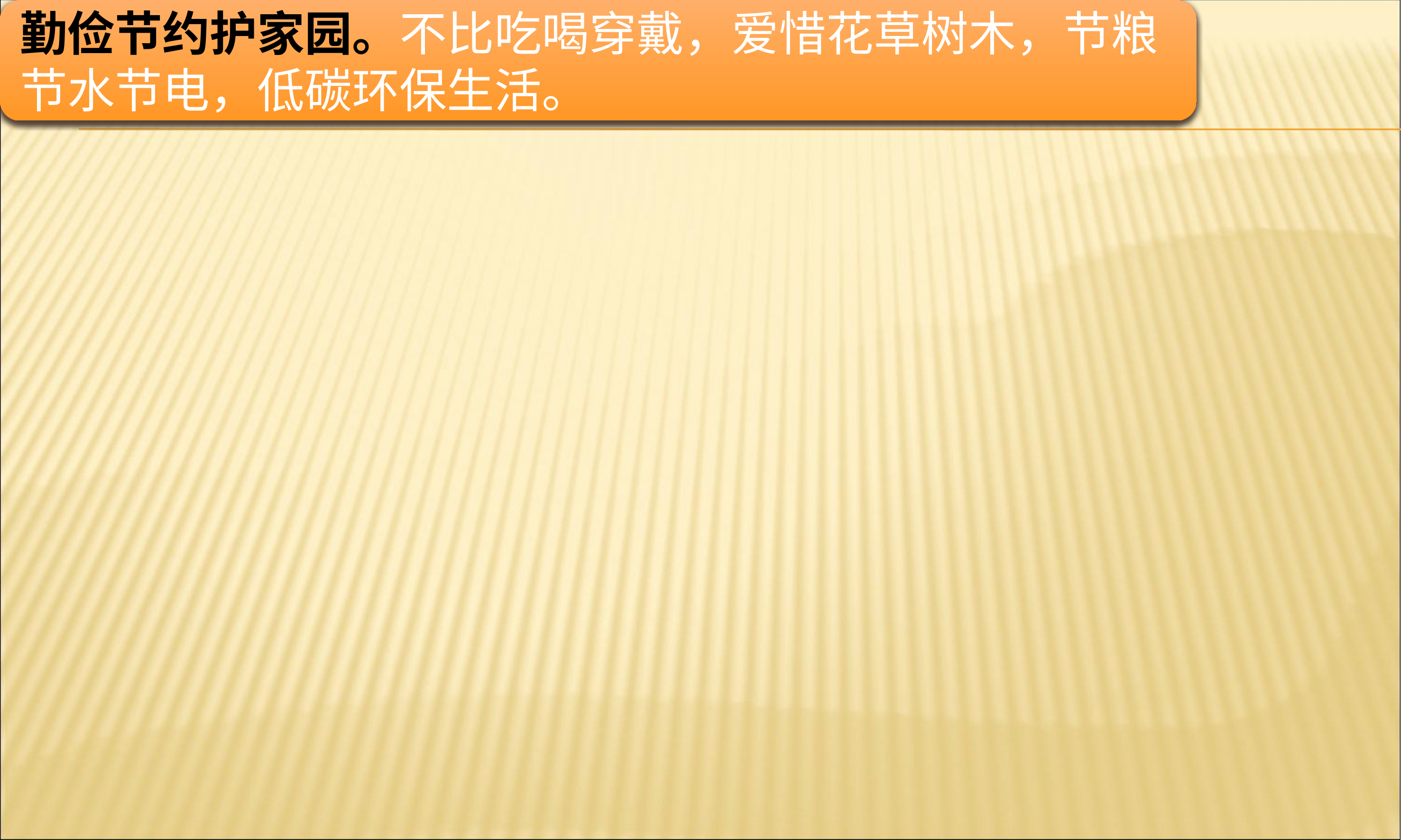

# ●诵守则——《中小学生守则》
诚实守信有担当。保持言行一致，不说谎不作弊，借东西及时还，做到知错就改。
自强自律健身心。坚持锻炼身体，乐观开朗向上，不吸烟不喝酒，文明绿色上网。
珍爱生命保安全。红灯停绿灯行，防溺水不玩火，会自护懂求救，坚决远离毒品。
勤俭节约护家园。不比吃喝穿戴，爱惜花草树木，节粮节水节电，低碳环保生活。